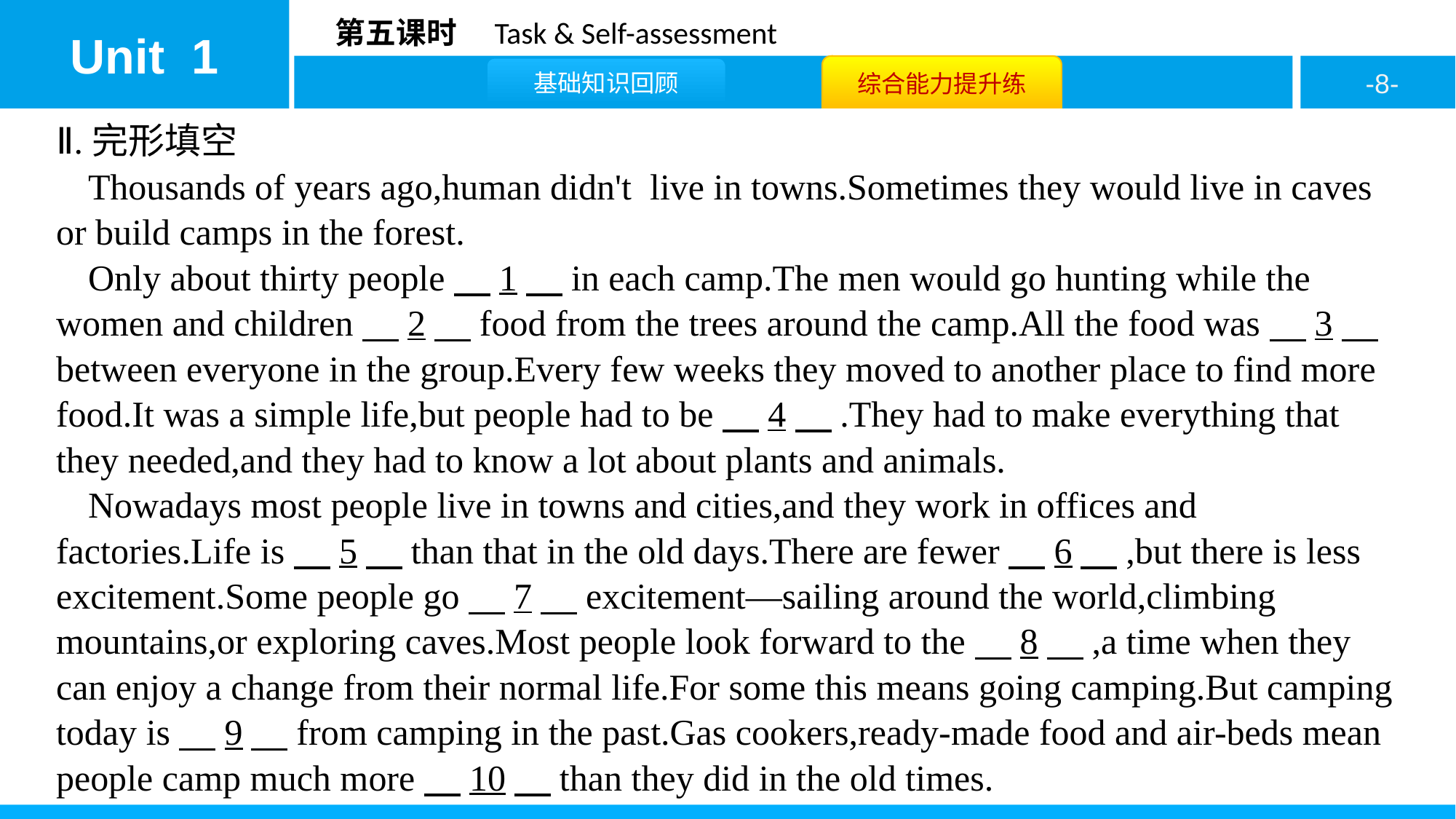

Ⅱ.完形填空
Thousands of years ago,human didn't  live in towns.Sometimes they would live in caves or build camps in the forest.
Only about thirty people　1　in each camp.The men would go hunting while the women and children　2　food from the trees around the camp.All the food was　3　between everyone in the group.Every few weeks they moved to another place to find more food.It was a simple life,but people had to be　4　.They had to make everything that they needed,and they had to know a lot about plants and animals.
Nowadays most people live in towns and cities,and they work in offices and factories.Life is　5　than that in the old days.There are fewer　6　,but there is less excitement.Some people go　7　excitement—sailing around the world,climbing mountains,or exploring caves.Most people look forward to the　8　,a time when they can enjoy a change from their normal life.For some this means going camping.But camping today is　9　from camping in the past.Gas cookers,ready-made food and air-beds mean people camp much more　10　than they did in the old times.